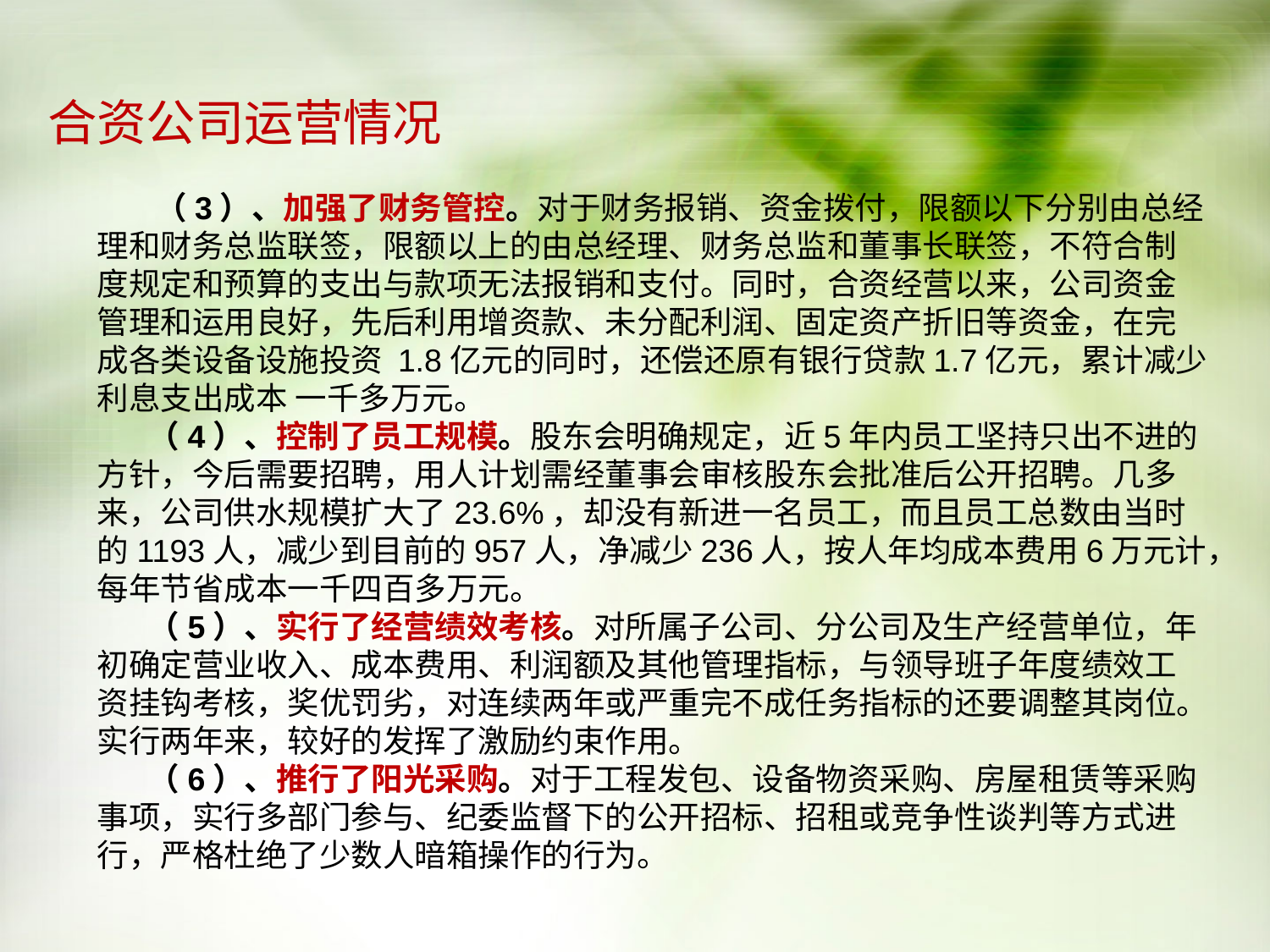

合资公司运营情况

       （3）、加强了财务管控。对于财务报销、资金拨付，限额以下分别由总经理和财务总监联签，限额以上的由总经理、财务总监和董事长联签，不符合制度规定和预算的支出与款项无法报销和支付。同时，合资经营以来，公司资金管理和运用良好，先后利用增资款、未分配利润、固定资产折旧等资金，在完成各类设备设施投资 1.8亿元的同时，还偿还原有银行贷款1.7亿元，累计减少利息支出成本 一千多万元。
      （4）、控制了员工规模。股东会明确规定，近5年内员工坚持只出不进的方针，今后需要招聘，用人计划需经董事会审核股东会批准后公开招聘。几多来，公司供水规模扩大了23.6%，却没有新进一名员工，而且员工总数由当时的1193人，减少到目前的957人，净减少236人，按人年均成本费用6万元计，每年节省成本一千四百多万元。
      （5）、实行了经营绩效考核。对所属子公司、分公司及生产经营单位，年初确定营业收入、成本费用、利润额及其他管理指标，与领导班子年度绩效工资挂钩考核，奖优罚劣，对连续两年或严重完不成任务指标的还要调整其岗位。实行两年来，较好的发挥了激励约束作用。
      （6）、推行了阳光采购。对于工程发包、设备物资采购、房屋租赁等采购事项，实行多部门参与、纪委监督下的公开招标、招租或竞争性谈判等方式进行，严格杜绝了少数人暗箱操作的行为。